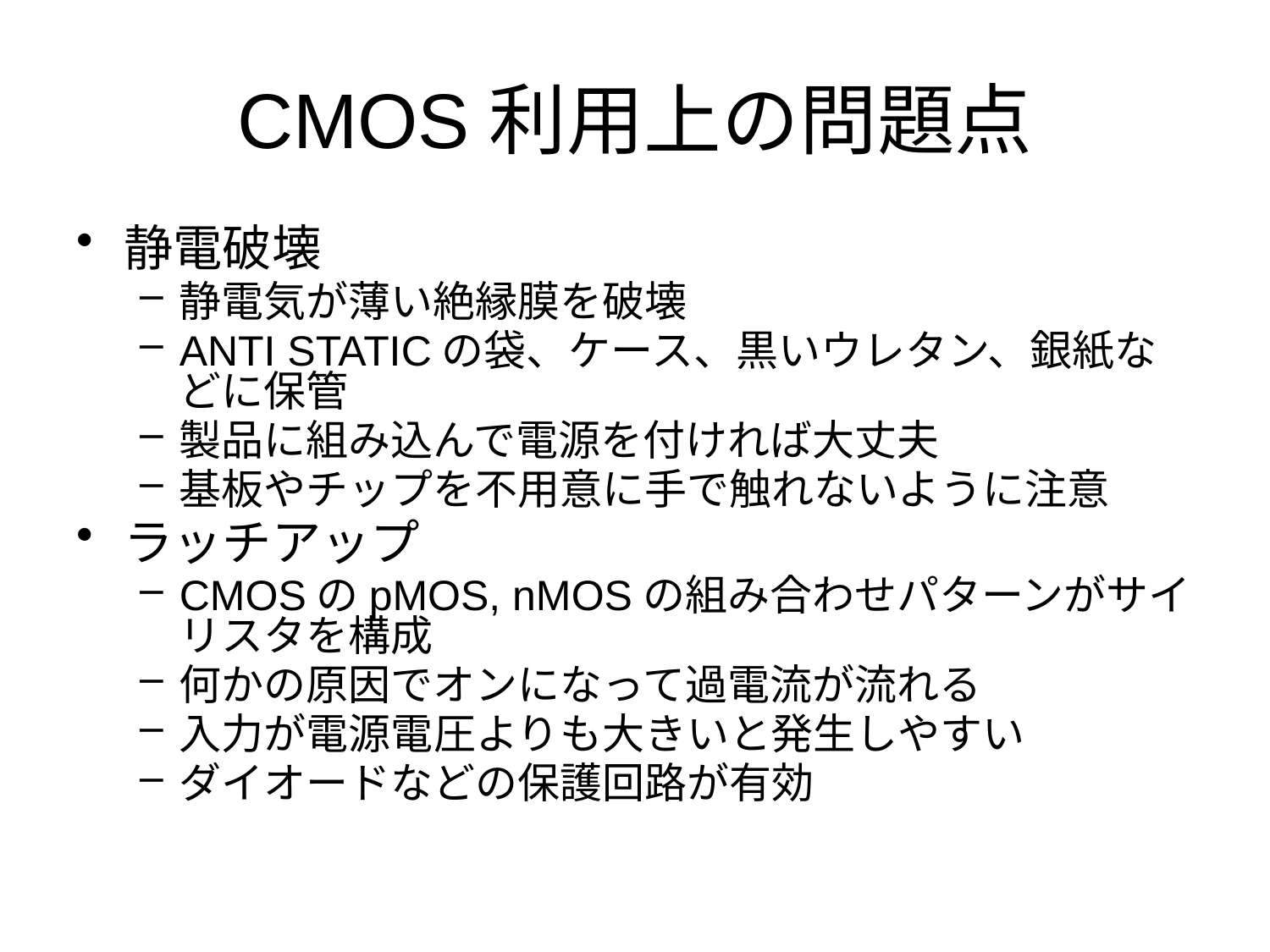

# CMOS利用上の問題点
静電破壊
静電気が薄い絶縁膜を破壊
ANTI STATICの袋、ケース、黒いウレタン、銀紙などに保管
製品に組み込んで電源を付ければ大丈夫
基板やチップを不用意に手で触れないように注意
ラッチアップ
CMOSのpMOS, nMOSの組み合わせパターンがサイリスタを構成
何かの原因でオンになって過電流が流れる
入力が電源電圧よりも大きいと発生しやすい
ダイオードなどの保護回路が有効